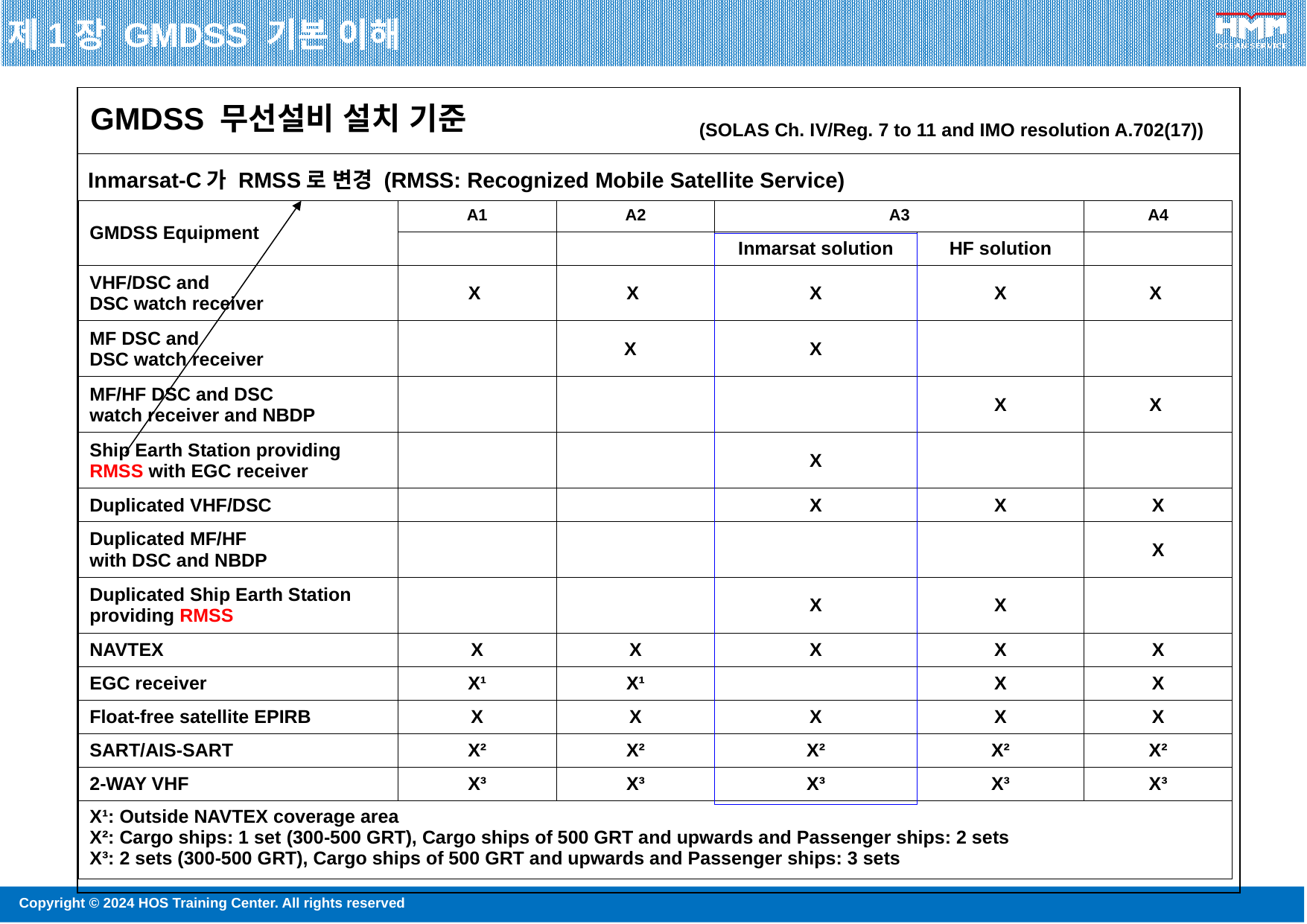

제1장 GMDSS 기본 이해
남북위 76도 이내
vhf 2대 설치는
1999년 전면적용
| GMDSS 무선설비 설치 기준 |
| --- |
|  |
(SOLAS Ch. IV/Reg. 7 to 11 and IMO resolution A.702(17))
Inmarsat-C가 RMSS로 변경 (RMSS: Recognized Mobile Satellite Service)
A2해역에서
MF 대신에
MH/HF 또는
INM-C 중의
하나를 설치하여도 된다

극궤도에서 사용하던 Inmarsat-E EPIRB는
더 이상 서비스 지원하지 않음. 사용자가 극히
미미해서 2006.12.1부 서비스 중단함

Inmarsat EPIRB는
위치측정기능이 없어
불편하여 서비스중단됨
| GMDSS Equipment | A1 | A2 | A3 |  | A4 |
| --- | --- | --- | --- | --- | --- |
|  |  |  | Inmarsat solution | HF solution |  |
| VHF/DSC and DSC watch receiver | X | X | X | X | X |
| MF DSC and DSC watch receiver |  | X | X |  |  |
| MF/HF DSC and DSC watch receiver and NBDP |  |  |  | X | X |
| Ship Earth Station providing RMSS with EGC receiver |  |  | X |  |  |
| Duplicated VHF/DSC |  |  | X | X | X |
| Duplicated MF/HF with DSC and NBDP |  |  |  |  | X |
| Duplicated Ship Earth Station providing RMSS |  |  | X | X |  |
| NAVTEX | X | X | X | X | X |
| EGC receiver | X¹ | X¹ |  | X | X |
| Float-free satellite EPIRB | X | X | X | X | X |
| SART/AIS-SART | X² | X² | X² | X² | X² |
| 2-WAY VHF | X³ | X³ | X³ | X³ | X³ |
| X¹: Outside NAVTEX coverage area X²: Cargo ships: 1 set (300-500 GRT), Cargo ships of 500 GRT and upwards and Passenger ships: 2 sets X³: 2 sets (300-500 GRT), Cargo ships of 500 GRT and upwards and Passenger ships: 3 sets |  |  |  |  |  |

Iridium network is formally authorized as the second ecognized mobile satellite system in the GMDSS on Jan 13, 2020.
9